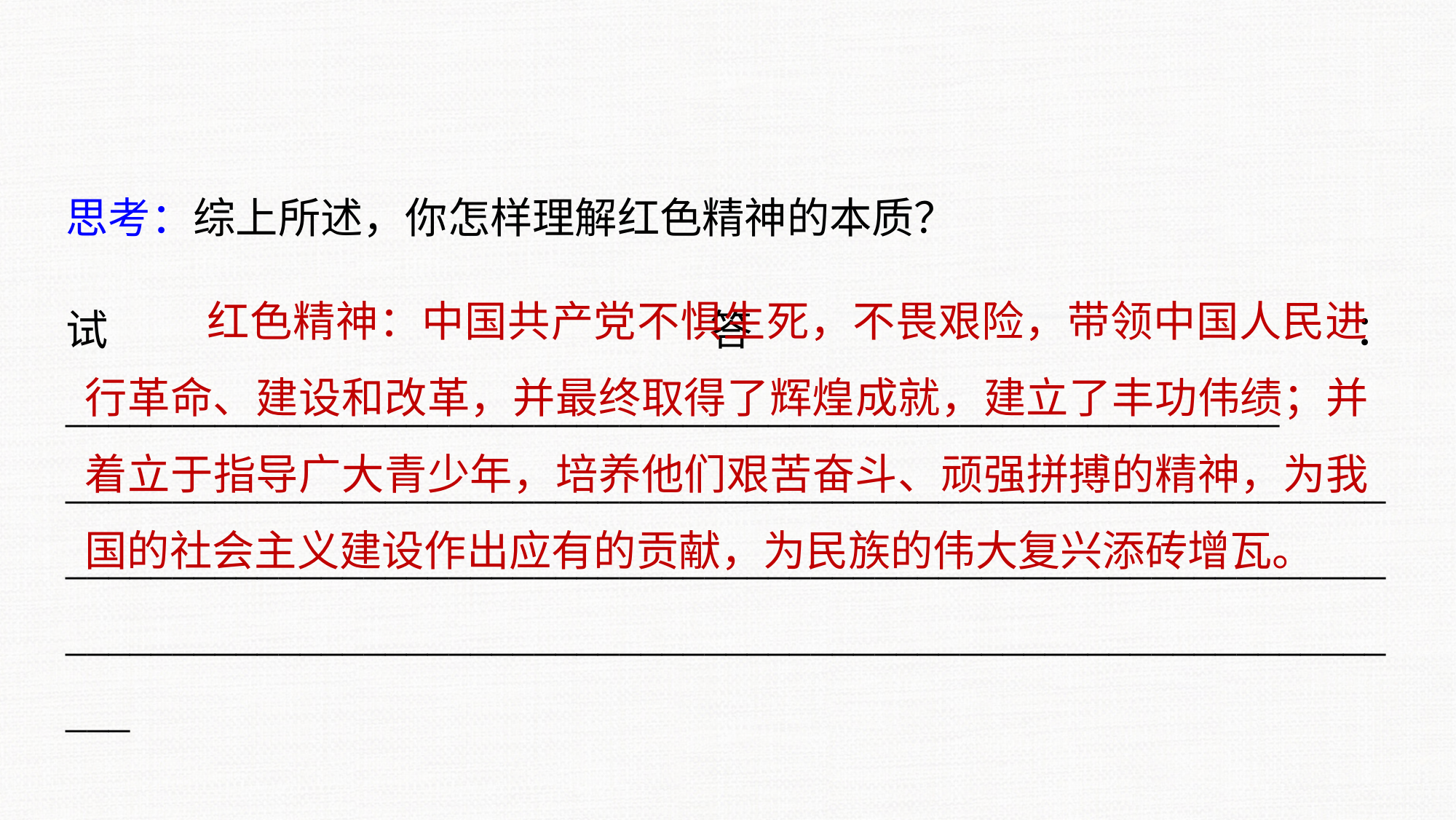

思考：综上所述，你怎样理解红色精神的本质？
           红色精神：中国共产党不惧生死，不畏艰险，带领中国人民进行革命、建设和改革，并最终取得了辉煌成就，建立了丰功伟绩；并着立于指导广大青少年，培养他们艰苦奋斗、顽强拼搏的精神，为我国的社会主义建设作出应有的贡献，为民族的伟大复兴添砖增瓦。
试答：_________________________________________________________
_____________________________________________________________________________________________________________________________________________________________________________________________